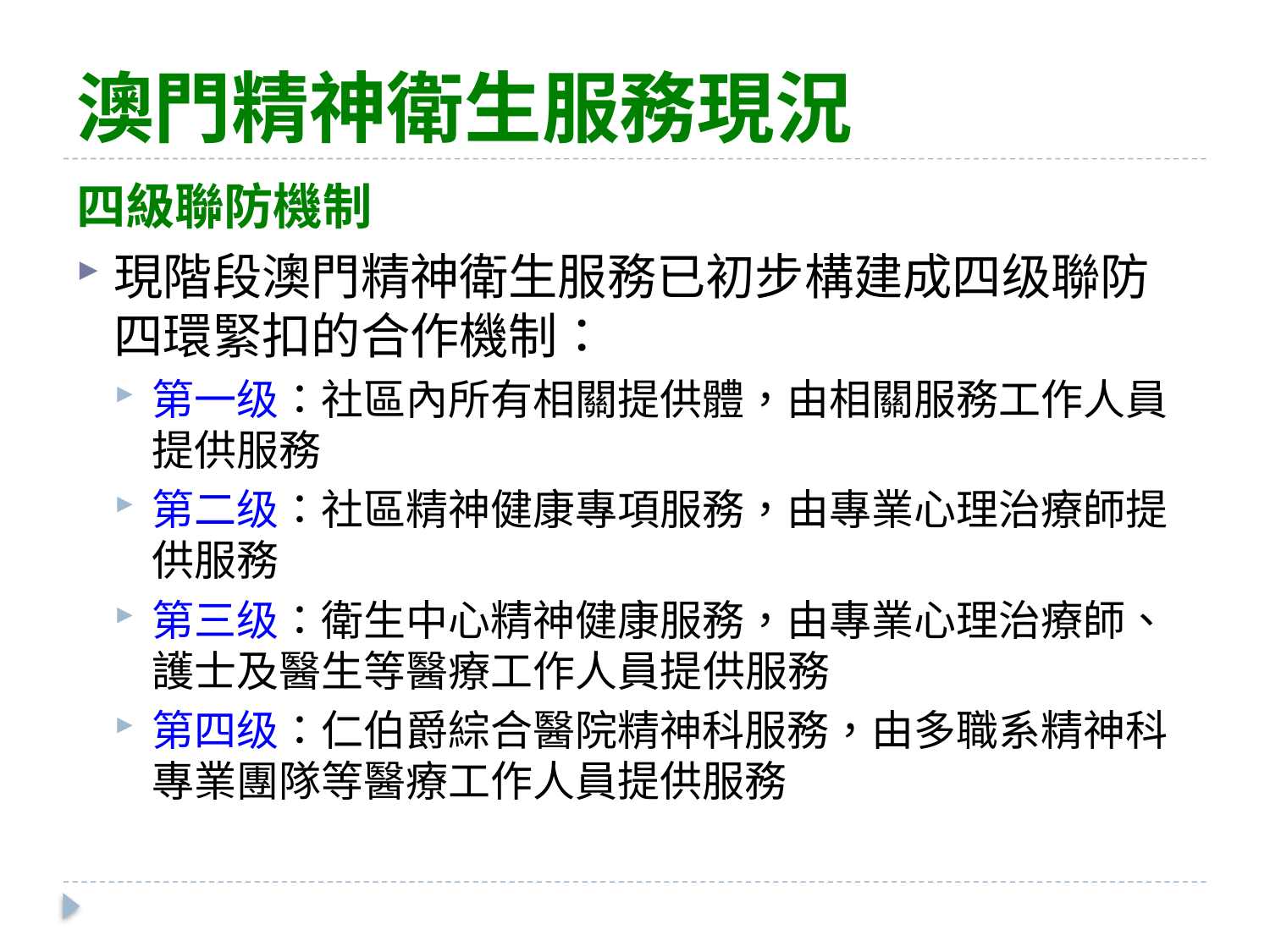

# 澳門精神衛生服務現況
四級聯防機制
現階段澳門精神衛生服務已初步構建成四级聯防四環緊扣的合作機制：
第一级：社區內所有相關提供體，由相關服務工作人員提供服務
第二级：社區精神健康專項服務，由專業心理治療師提供服務
第三级：衛生中心精神健康服務，由專業心理治療師、護士及醫生等醫療工作人員提供服務
第四级：仁伯爵綜合醫院精神科服務，由多職系精神科專業團隊等醫療工作人員提供服務